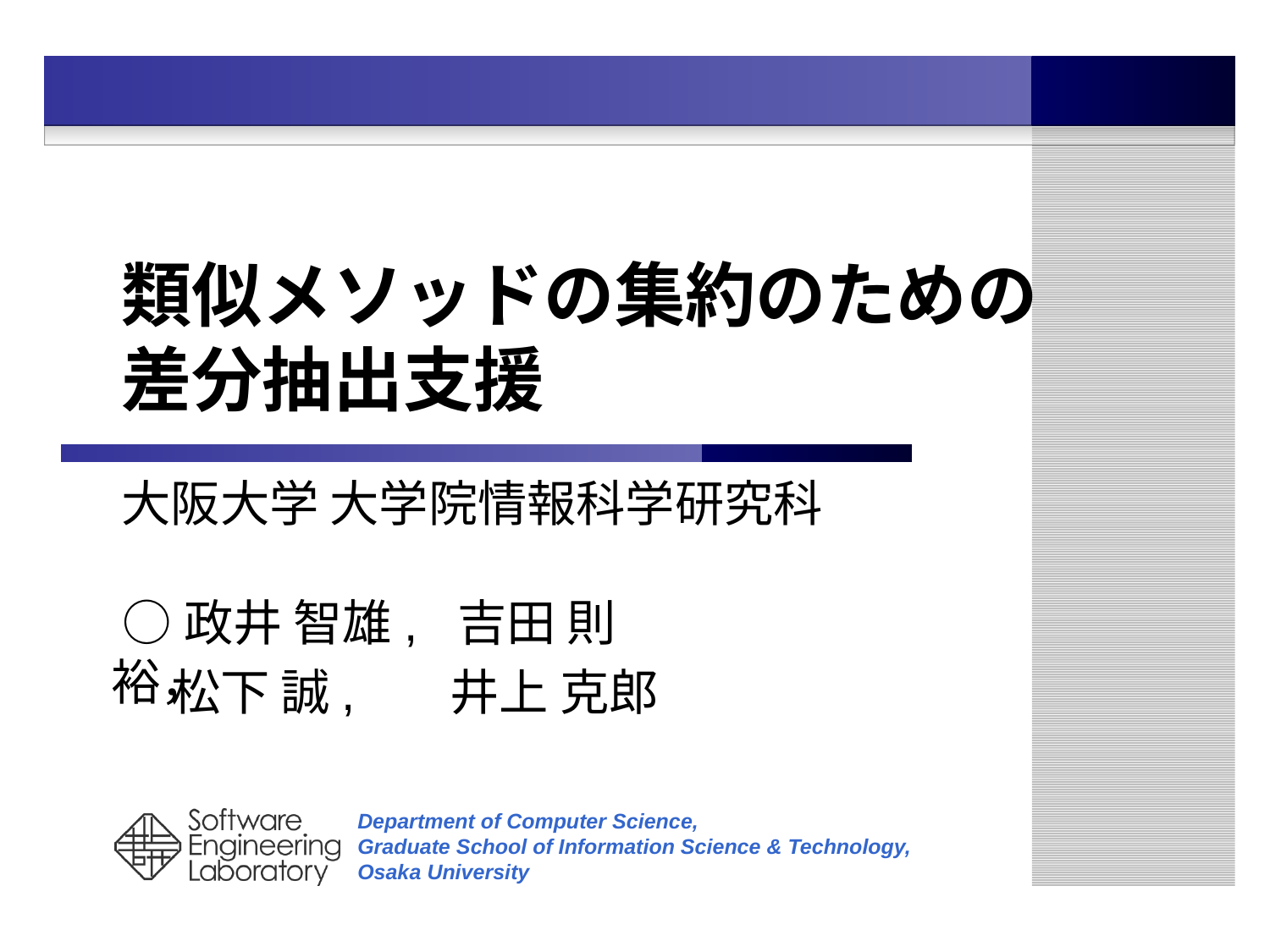

# 類似メソッドの集約のための 差分抽出支援
大阪大学 大学院情報科学研究科

 ○政井 智雄,  吉田 則裕，
松下 誠,      井上 克郎